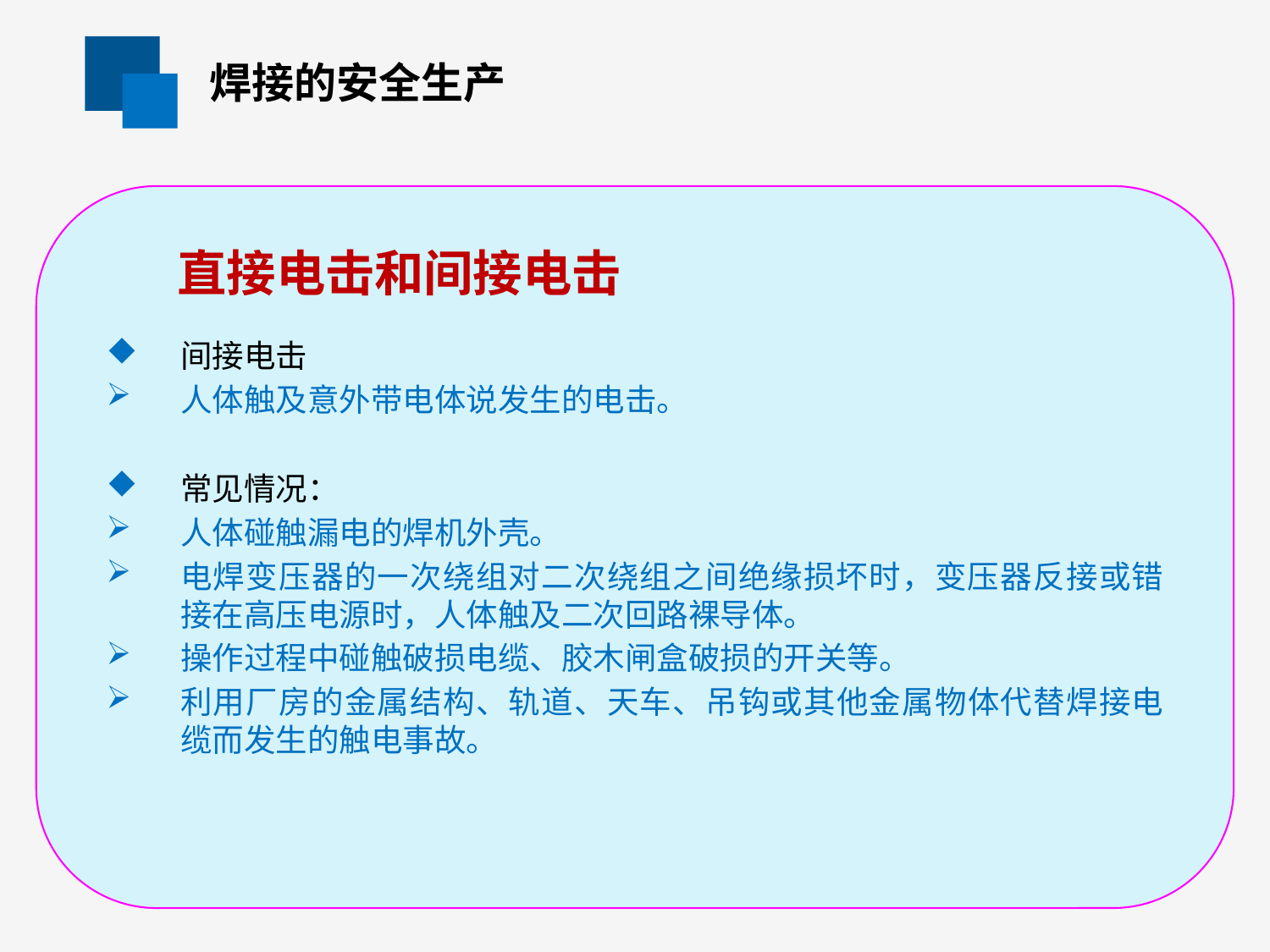

焊接的安全生产
间接电击
人体触及意外带电体说发生的电击。

常见情况：
人体碰触漏电的焊机外壳。
电焊变压器的一次绕组对二次绕组之间绝缘损坏时，变压器反接或错接在高压电源时，人体触及二次回路裸导体。
操作过程中碰触破损电缆、胶木闸盒破损的开关等。
利用厂房的金属结构、轨道、天车、吊钩或其他金属物体代替焊接电缆而发生的触电事故。
直接电击和间接电击